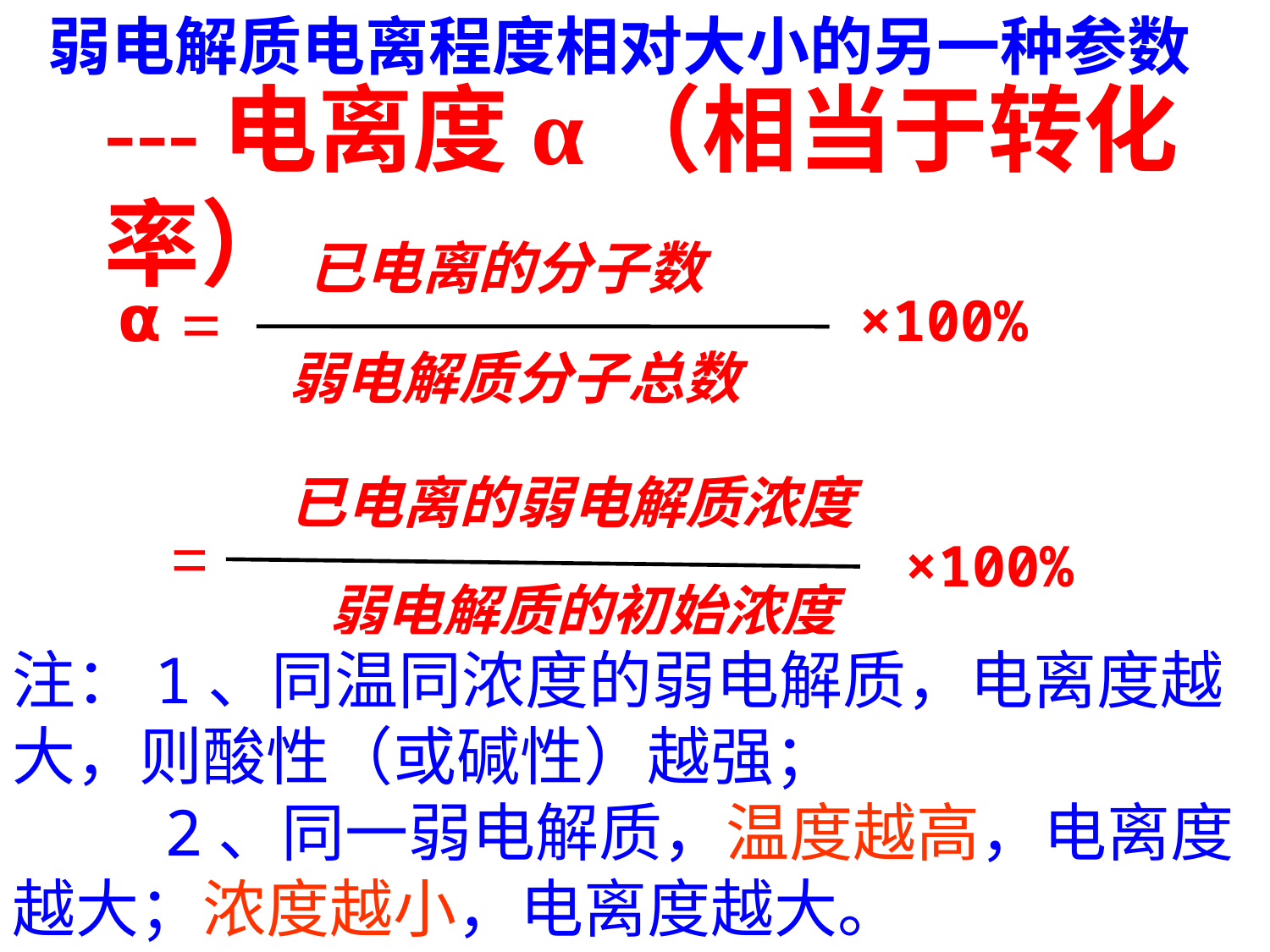

弱电解质电离程度相对大小的另一种参数
---电离度α（相当于转化率）
已电离的分子数
   =
弱电解质分子总数
×100%
α
已电离的弱电解质浓度
=
×100%
    弱电解质的初始浓度
注：1、同温同浓度的弱电解质，电离度越大，则酸性（或碱性）越强；
    2、同一弱电解质，温度越高，电离度
越大；浓度越小，电离度越大。